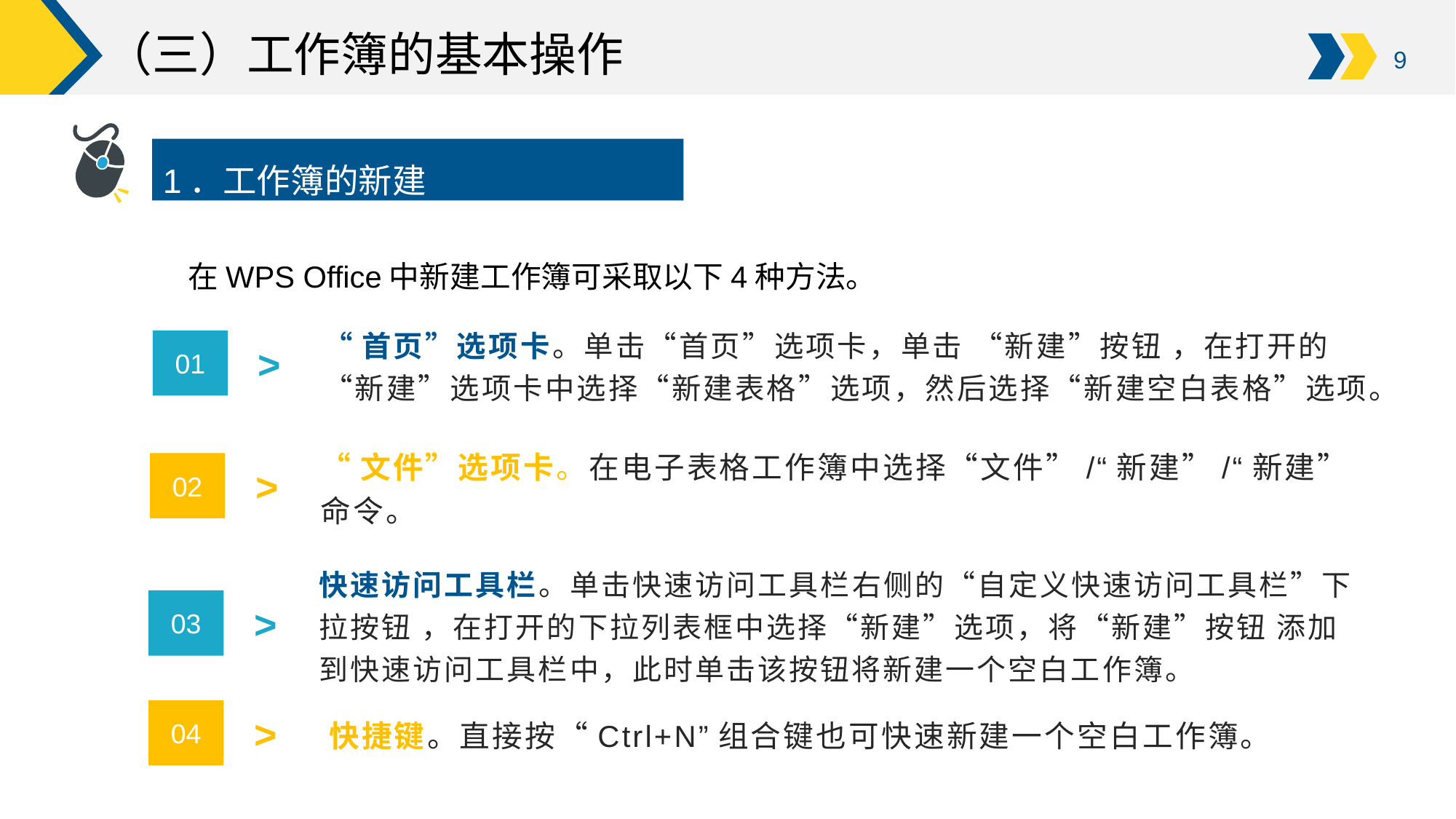

# （三）工作簿的基本操作

1．工作簿的新建
在WPS Office中新建工作簿可采取以下4种方法。
“首页”选项卡。单击“首页”选项卡，单击 “新建”按钮 ，在打开的“新建”选项卡中选择“新建表格”选项，然后选择“新建空白表格”选项。
01
>
“文件”选项卡。在电子表格工作簿中选择“文件”/“新建”/“新建”命令。
02
>
快速访问工具栏。单击快速访问工具栏右侧的“自定义快速访问工具栏”下拉按钮 ，在打开的下拉列表框中选择“新建”选项，将“新建”按钮 添加到快速访问工具栏中，此时单击该按钮将新建一个空白工作簿。
03
>
快捷键。直接按“Ctrl+N”组合键也可快速新建一个空白工作簿。
04
>